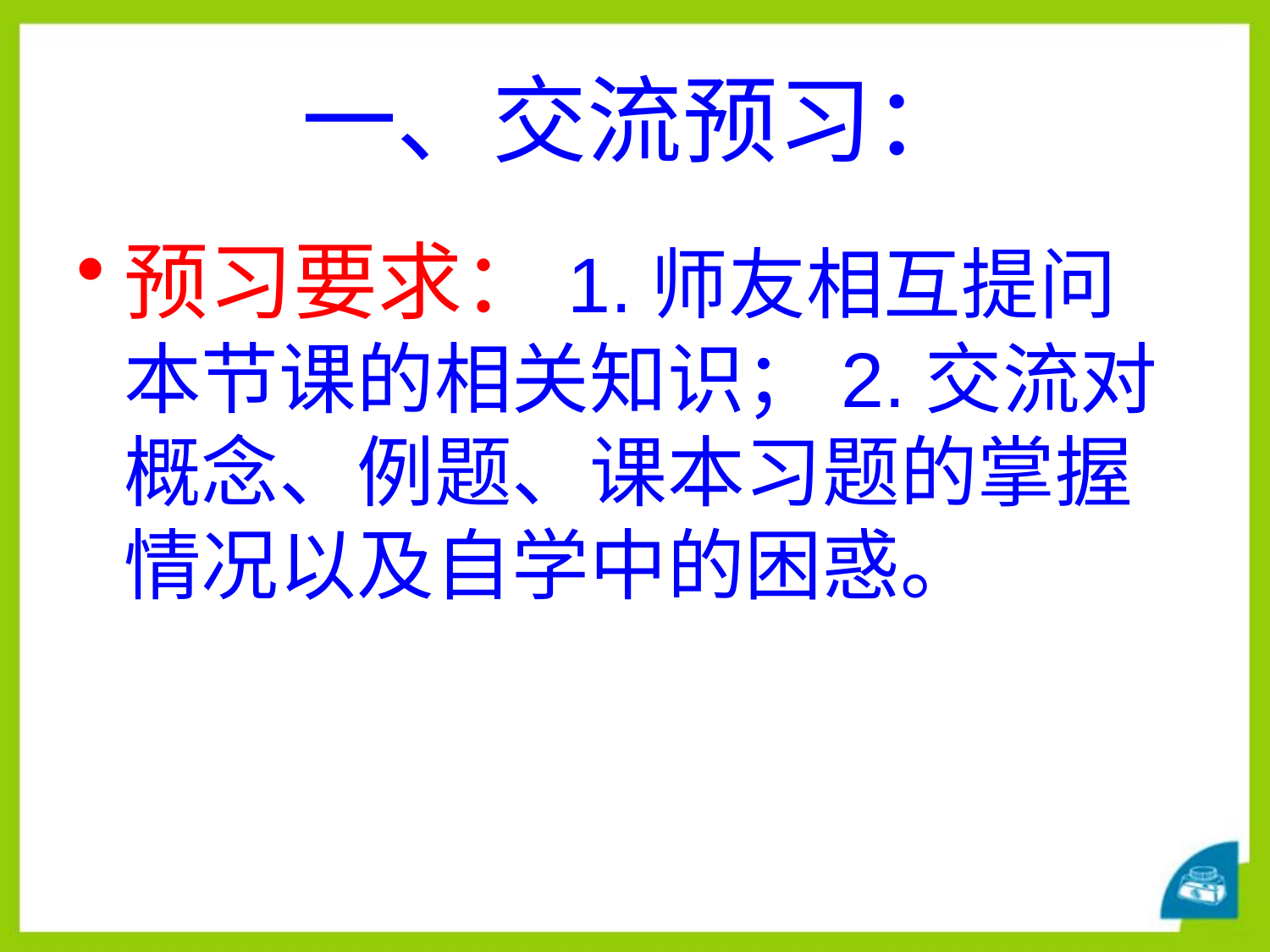

# 一、交流预习：
预习要求：1.师友相互提问本节课的相关知识；2.交流对概念、例题、课本习题的掌握情况以及自学中的困惑。